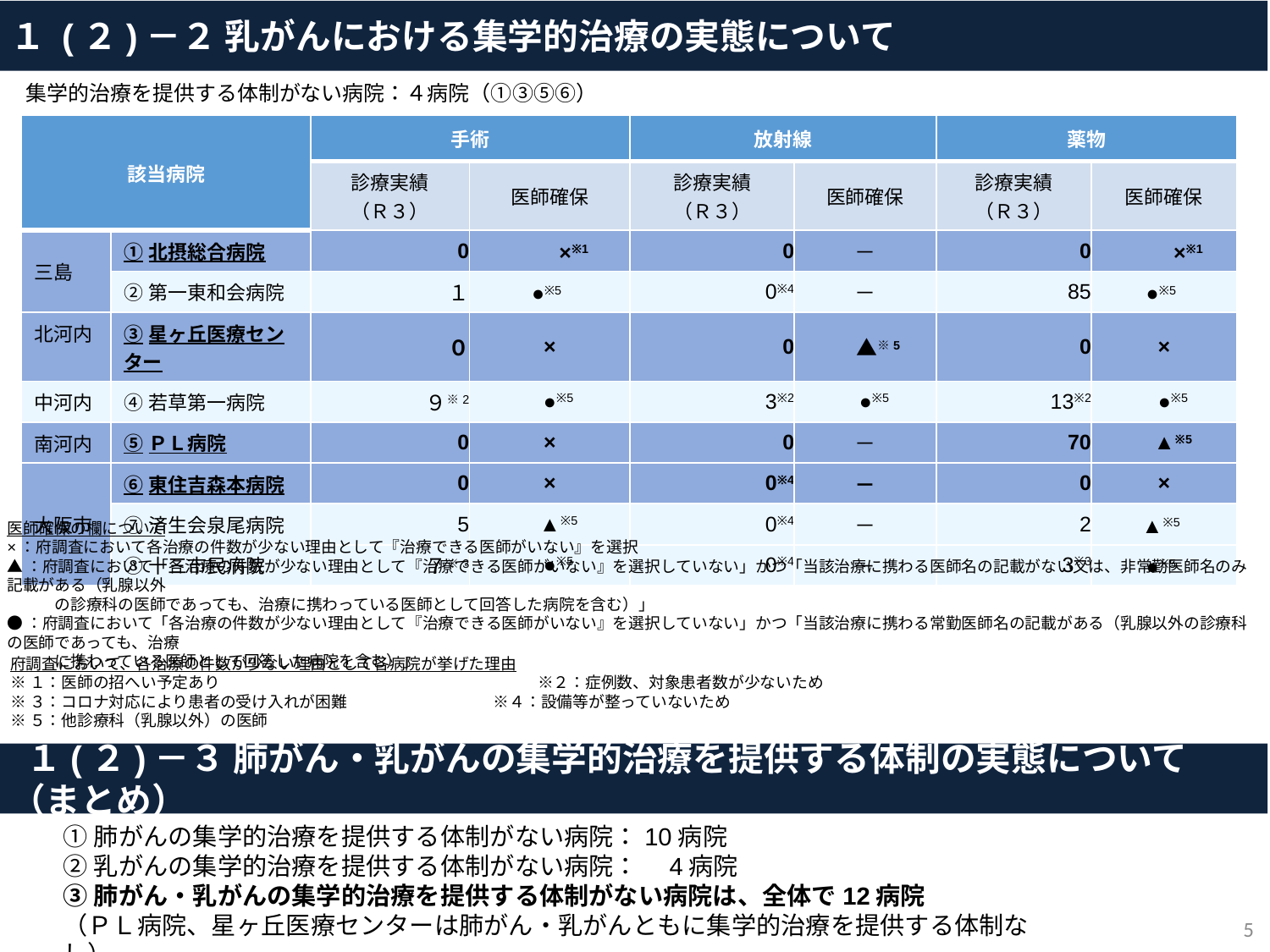

１ (２)－２ 乳がんにおける集学的治療の実態について
集学的治療を提供する体制がない病院：４病院（①③⑤⑥）
| 該当病院 |  | 手術 |  | 放射線 |  | 薬物 |  |
| --- | --- | --- | --- | --- | --- | --- | --- |
|  |  | 診療実績 （Ｒ３） | 医師確保 | 診療実績 （Ｒ３） | 医師確保 | 診療実績 （Ｒ３） | 医師確保 |
| 三島 | ①北摂総合病院 | 0 | ×※1 | 0 | － | 0 | ×※1 |
|  | ②第一東和会病院 | １ | ●※5 | 0※4 | － | 85 | ●※5 |
| 北河内 | ③星ヶ丘医療センター | ０ | × | 0 | ▲※5 | 0 | × |
| 中河内 | ④若草第一病院 | ９※2 | ●※5 | 3※2 | ●※5 | 13※2 | ●※5 |
| 南河内 | ⑤ＰＬ病院 | 0 | × | 0 | － | 70 | ▲※5 |
| 大阪市 | ⑥東住吉森本病院 | 0 | × | 0※4 | － | 0 | × |
|  | ⑦済生会泉尾病院 | 5 | ▲※5 | 0※4 | － | 2 | ▲※5 |
|  | ⑧十三市民病院 | ７※3 | ●※5 | 0※4 | － | 3※3 | ●※5 |
医師確保の欄について
×：府調査において各治療の件数が少ない理由として『治療できる医師がいない』を選択
▲：府調査において「各治療の件数が少ない理由として『治療できる医師がいない』を選択していない」かつ「当該治療に携わる医師名の記載がない又は、非常勤医師名のみ記載がある（乳腺以外
　　　の診療科の医師であっても、治療に携わっている医師として回答した病院を含む）」
●：府調査において「各治療の件数が少ない理由として『治療できる医師がいない』を選択していない」かつ「当該治療に携わる常勤医師名の記載がある（乳腺以外の診療科の医師であっても、治療
　　　に携わっている医師として回答した病院を含む）」
府調査において、各治療の件数が少ない理由として各病院が挙げた理由
※１：医師の招へい予定あり　　　　　　　　　　　　　　　　　　　　※２：症例数、対象患者数が少ないため
※３：コロナ対応により患者の受け入れが困難　　　　　　　　　 ※４：設備等が整っていないため
※５：他診療科（乳腺以外）の医師
 １(２)－３ 肺がん・乳がんの集学的治療を提供する体制の実態について（まとめ）
①肺がんの集学的治療を提供する体制がない病院：10病院
②乳がんの集学的治療を提供する体制がない病院：　4病院
③肺がん・乳がんの集学的治療を提供する体制がない病院は、全体で12病院
（ＰＬ病院、星ヶ丘医療センターは肺がん・乳がんともに集学的治療を提供する体制なし）
5